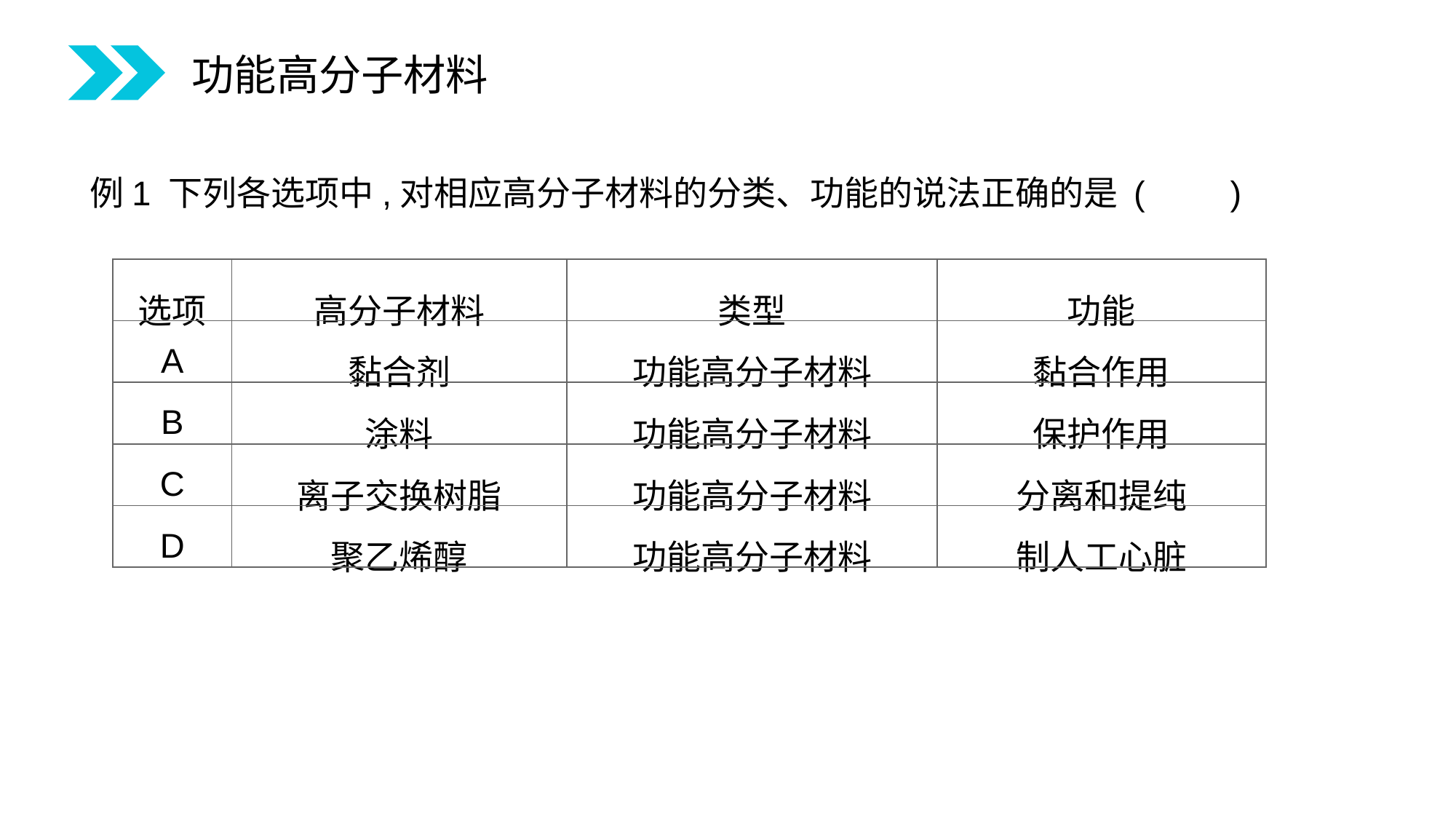

功能高分子材料
例1 下列各选项中,对相应高分子材料的分类、功能的说法正确的是 (　　)
| 选项 | 高分子材料 | 类型 | 功能 |
| --- | --- | --- | --- |
| A | 黏合剂 | 功能高分子材料 | 黏合作用 |
| B | 涂料 | 功能高分子材料 | 保护作用 |
| C | 离子交换树脂 | 功能高分子材料 | 分离和提纯 |
| D | 聚乙烯醇 | 功能高分子材料 | 制人工心脏 |